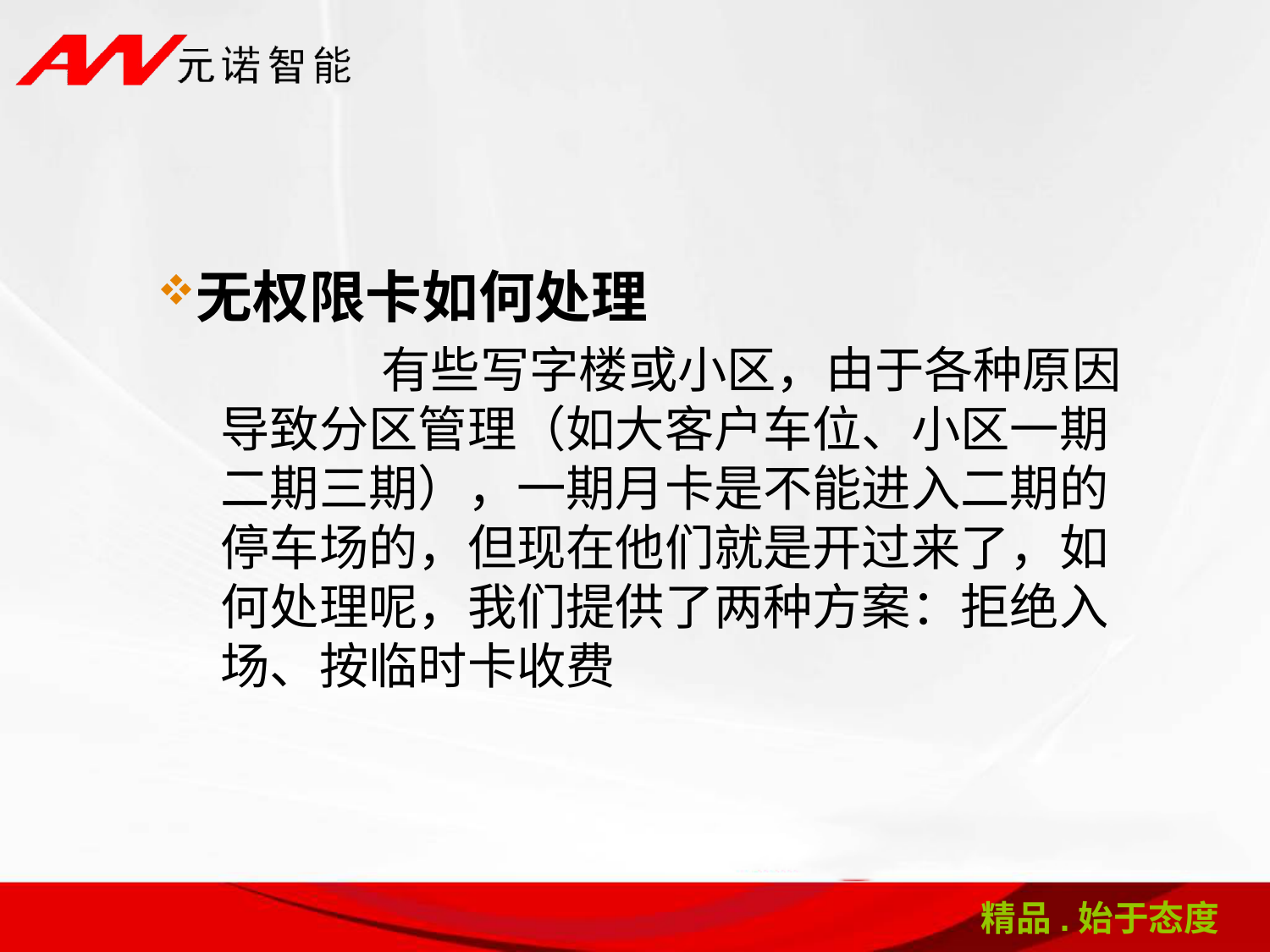

无权限卡如何处理
	  有些写字楼或小区，由于各种原因导致分区管理（如大客户车位、小区一期二期三期），一期月卡是不能进入二期的停车场的，但现在他们就是开过来了，如何处理呢，我们提供了两种方案：拒绝入场、按临时卡收费